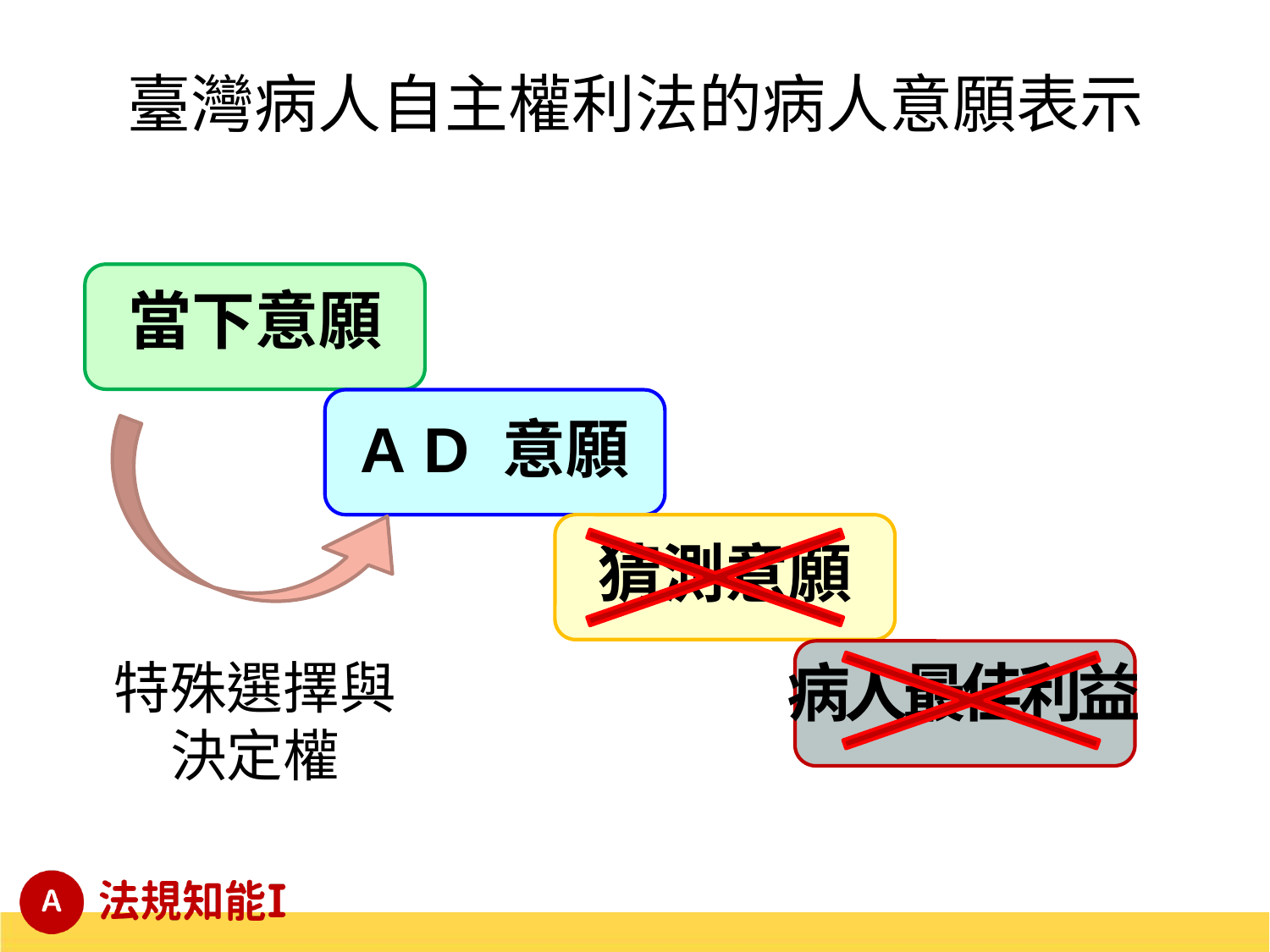

# 臺灣病人自主權利法的病人意願表示

當下意願
A D 意願

猜測意願

特殊選擇與決定權
病人最佳利益